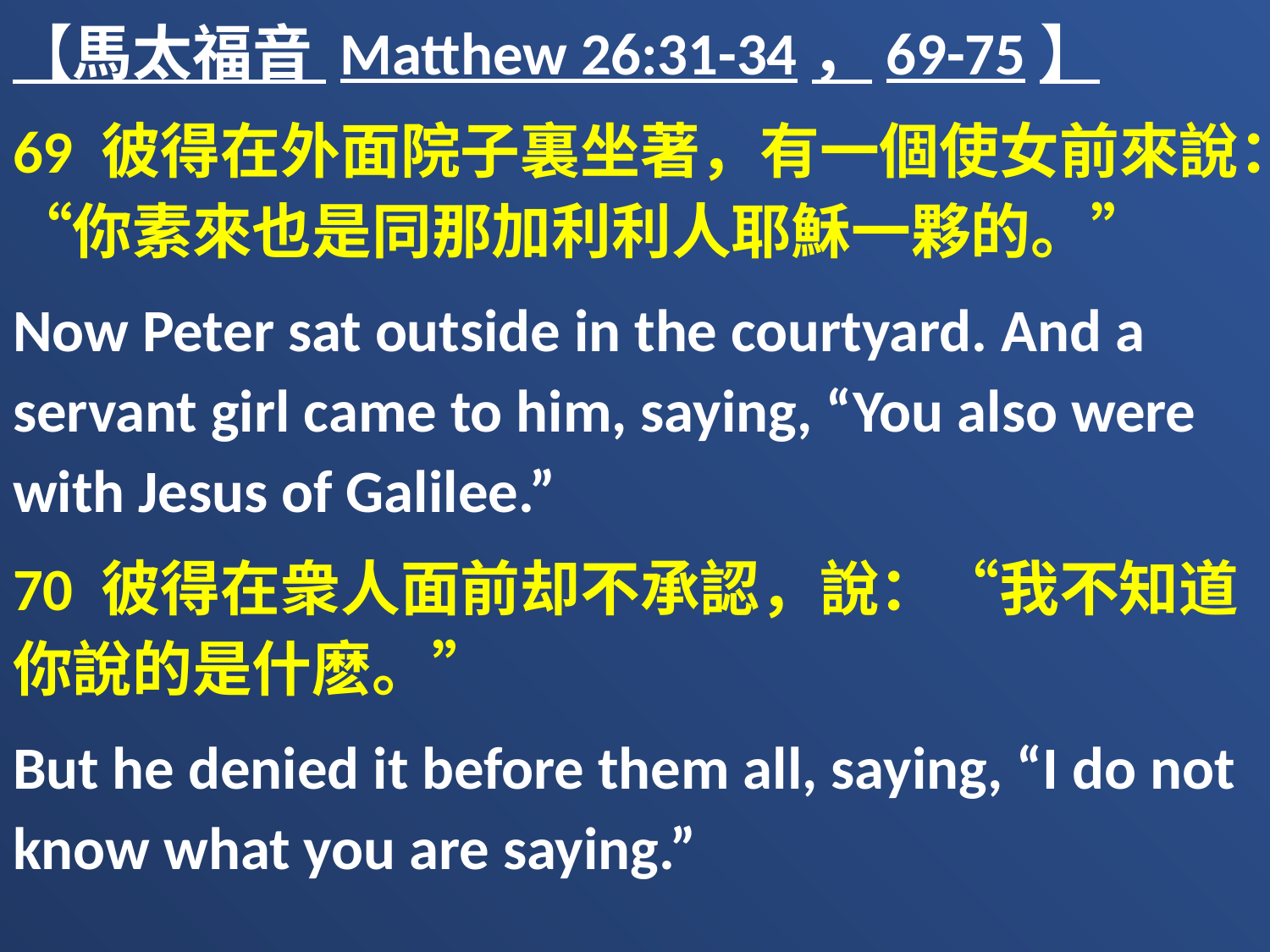

【馬太福音 Matthew 26:31-34，69-75】
69 彼得在外面院子裏坐著，有一個使女前來說：“你素來也是同那加利利人耶穌一夥的。”
Now Peter sat outside in the courtyard. And a servant girl came to him, saying, “You also were with Jesus of Galilee.”
70 彼得在衆人面前却不承認，說：“我不知道你說的是什麽。”
But he denied it before them all, saying, “I do not know what you are saying.”